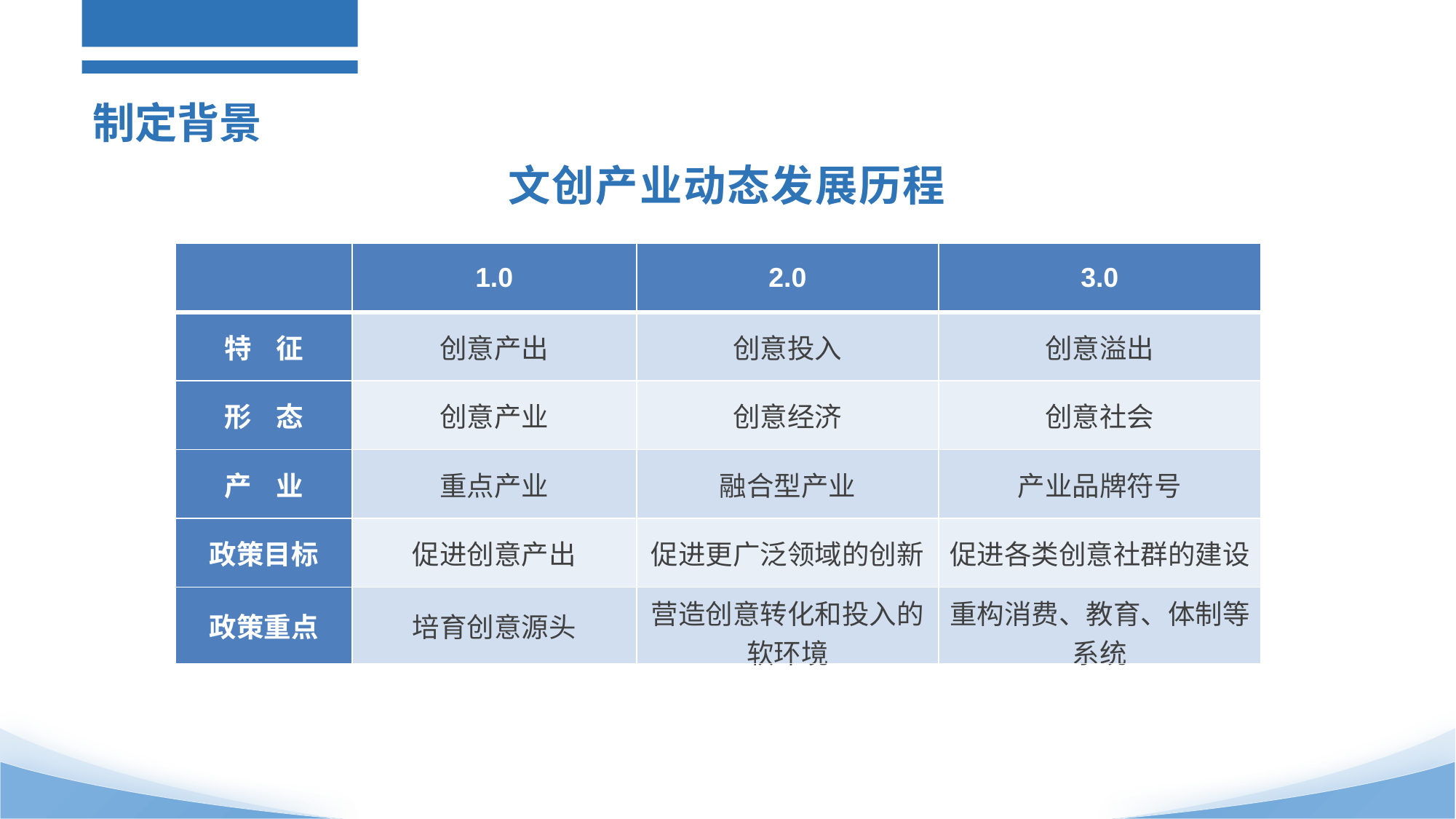

制定背景
文创产业动态发展历程
01
|  | 1.0 | 2.0 | 3.0 |
| --- | --- | --- | --- |
| 特 征 | 创意产出 | 创意投入 | 创意溢出 |
| 形 态 | 创意产业 | 创意经济 | 创意社会 |
| 产 业 | 重点产业 | 融合型产业 | 产业品牌符号 |
| 政策目标 | 促进创意产出 | 促进更广泛领域的创新 | 促进各类创意社群的建设 |
| 政策重点 | 培育创意源头 | 营造创意转化和投入的软环境 | 重构消费、教育、体制等系统 |
扶持对象

02
03
04
监督管理

05